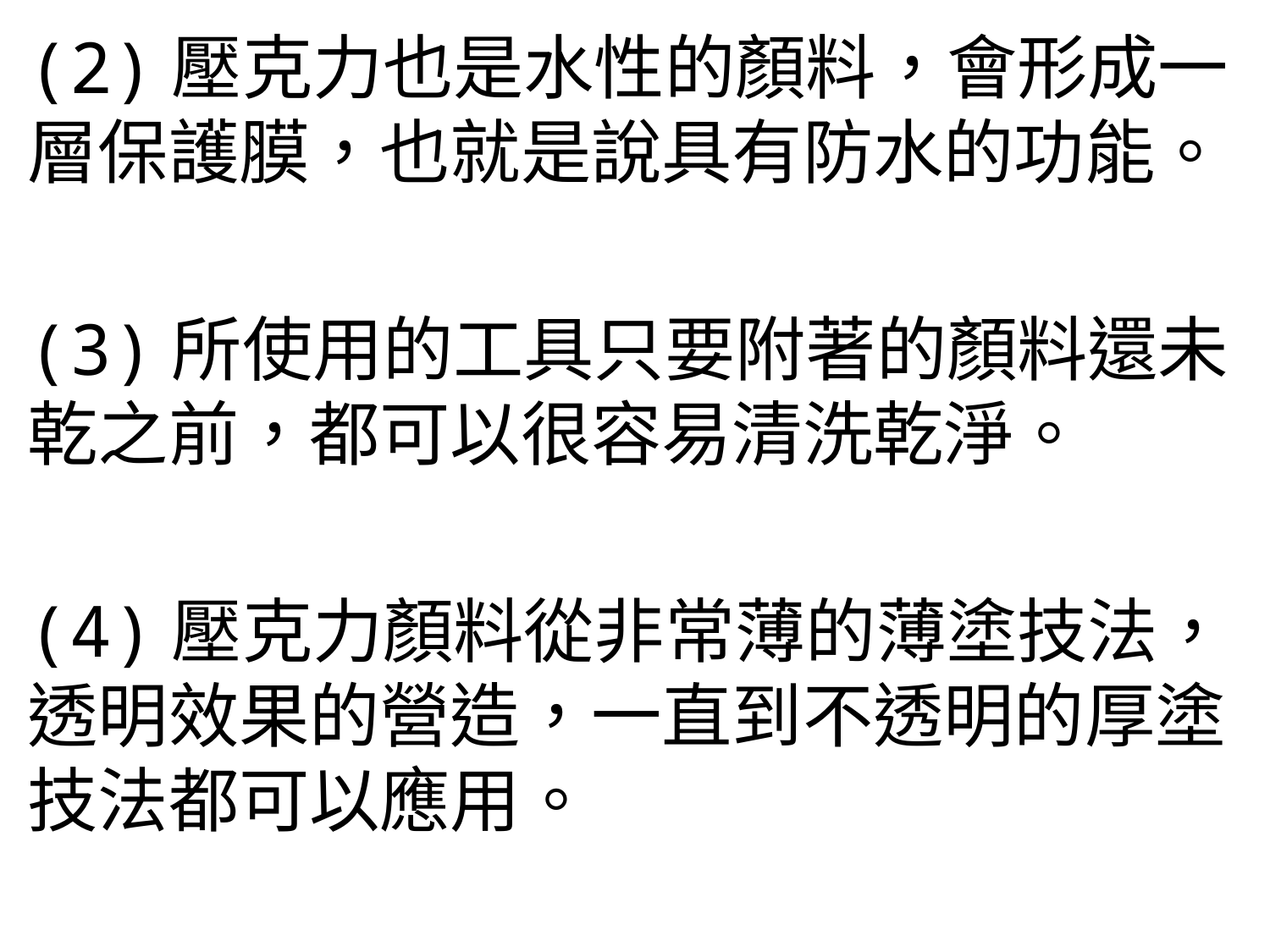

(2)壓克力也是水性的顏料，會形成一層保護膜，也就是說具有防水的功能。

(3)所使用的工具只要附著的顏料還未乾之前，都可以很容易清洗乾淨。

(4)壓克力顏料從非常薄的薄塗技法，透明效果的營造，一直到不透明的厚塗技法都可以應用。